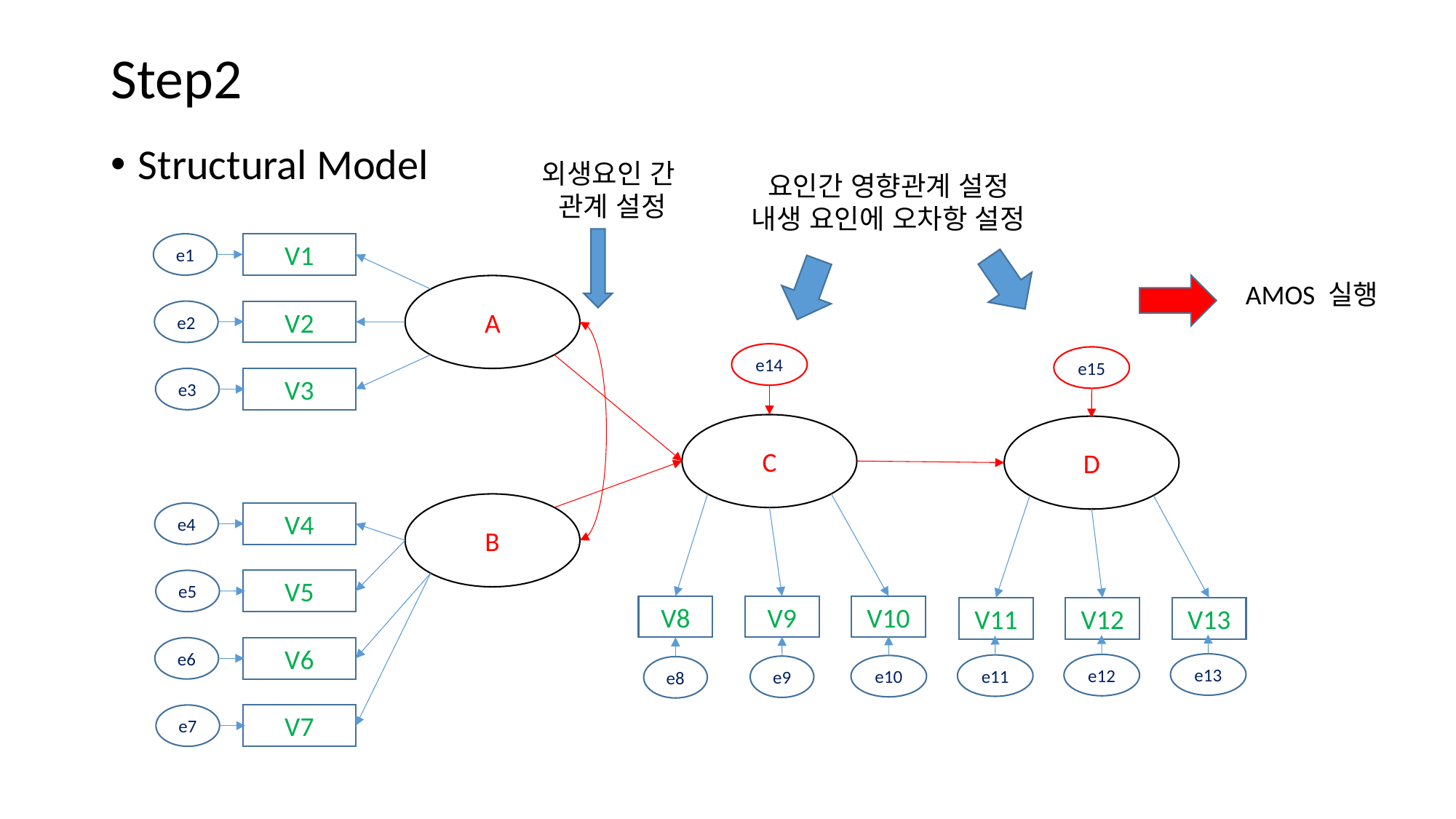

# Step2
Structural Model
외생요인 간
관계 설정
요인간 영향관계 설정
내생 요인에 오차항 설정

e1
V1

AMOS 실행

A
e2
V2
e14
e15
e3
V3
C
D
B
e4
V4
e5
V5
V8
V9
V10
V11
V12
V13
e6
V6
e13
e12
e11
e10
e9
e8
e7
V7